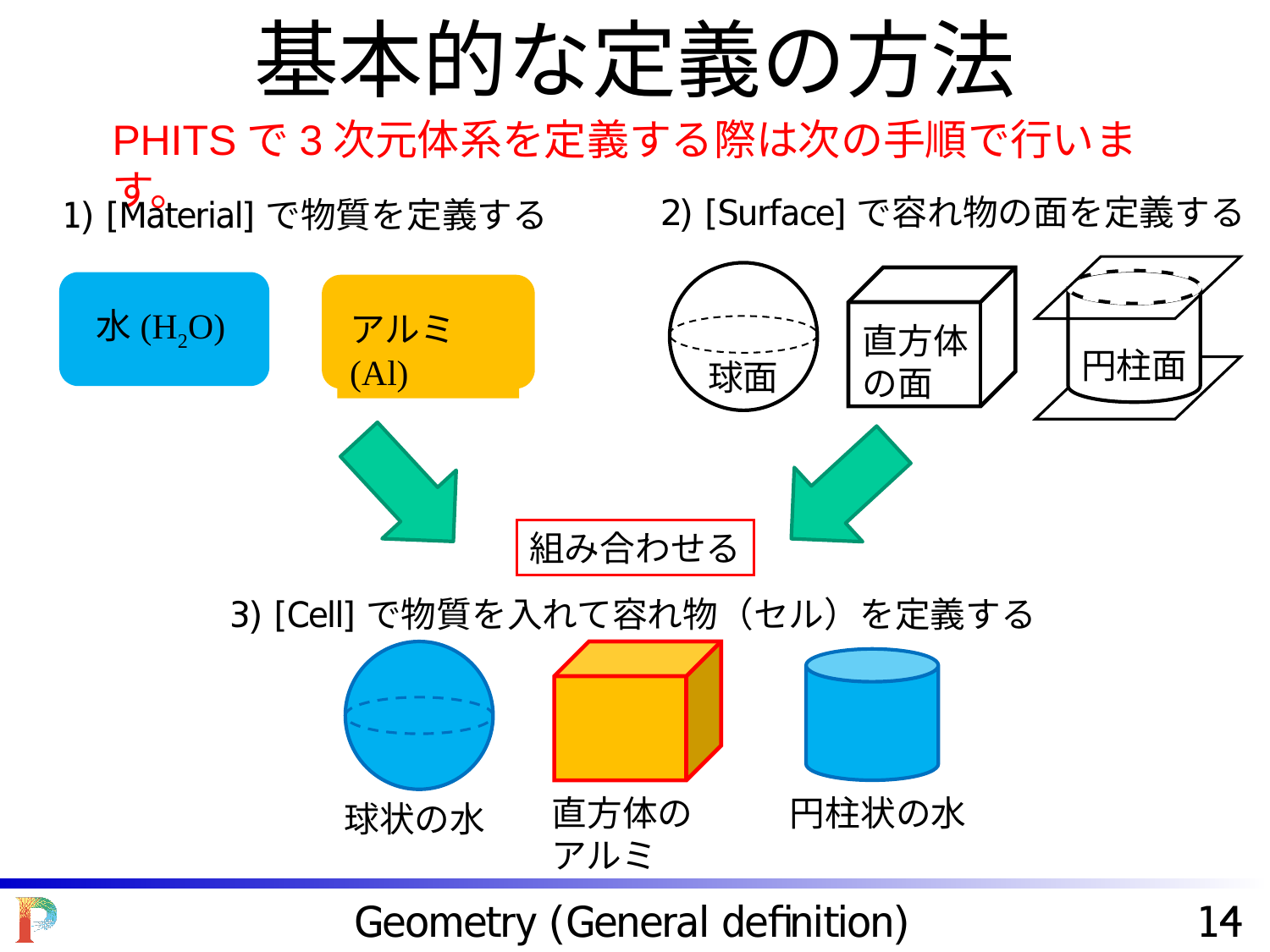

基本的な定義の方法
PHITSで3次元体系を定義する際は次の手順で行います。
2) [Surface]で容れ物の面を定義する
1) [Material]で物質を定義する

水(H2O)
アルミ(Al)
直方体の面

円柱面
球面

組み合わせる
3) [Cell]で物質を入れて容れ物（セル）を定義する

直方体のアルミ
円柱状の水
球状の水
Geometry (General definition)